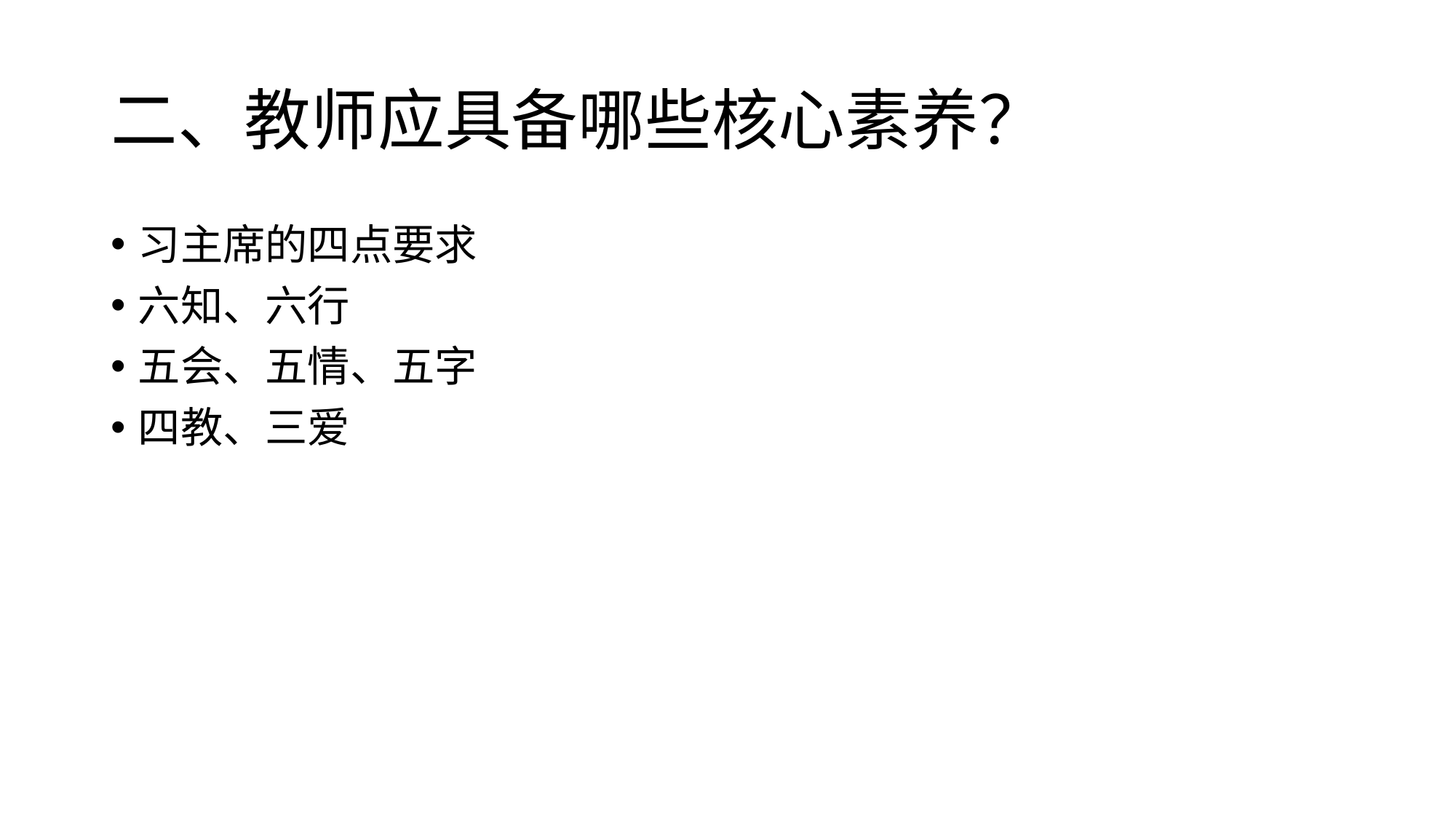

# 二、教师应具备哪些核心素养？
习主席的四点要求
六知、六行
五会、五情、五字
四教、三爱